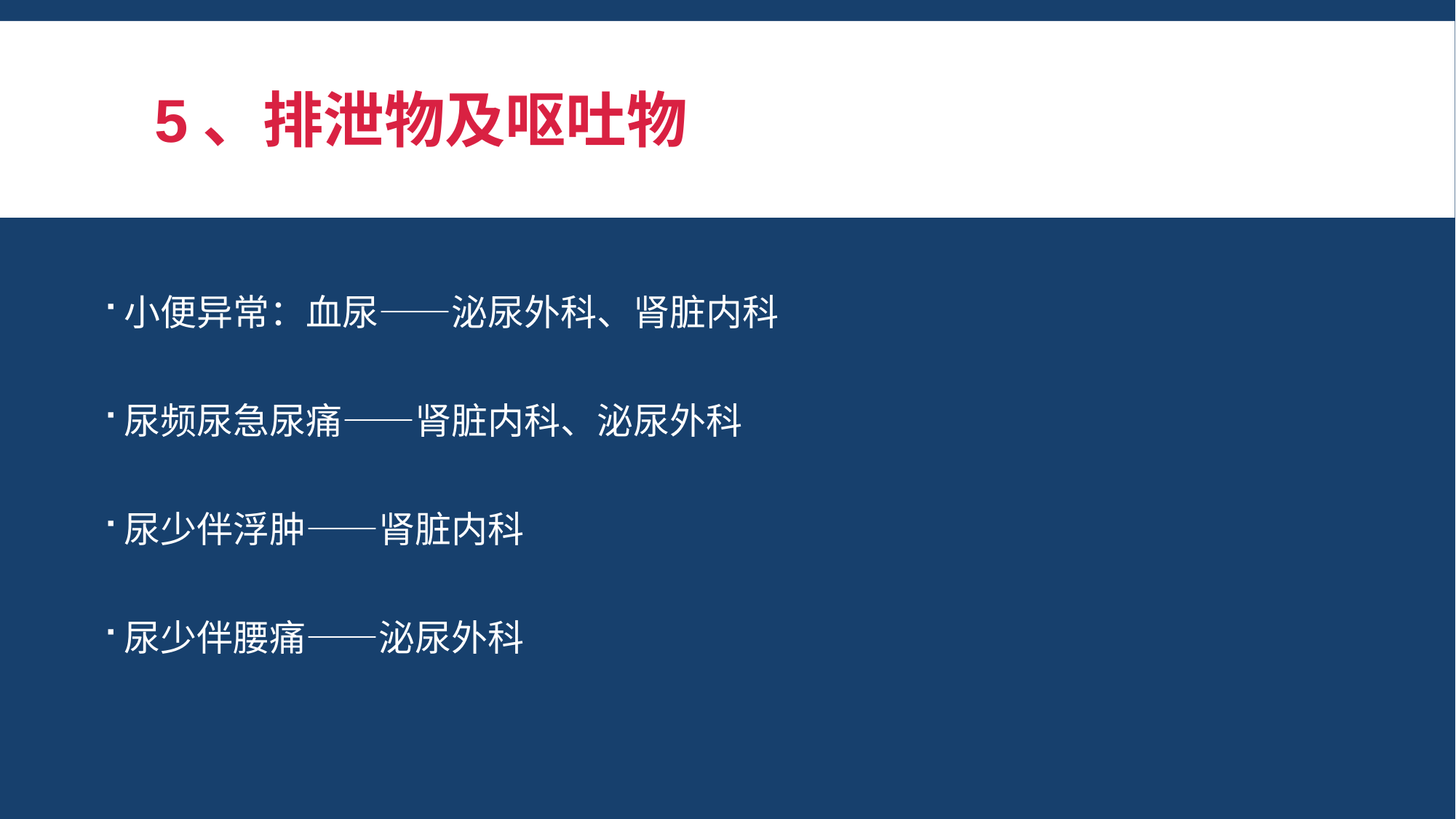

# 5、排泄物及呕吐物
小便异常：血尿——泌尿外科、肾脏内科
尿频尿急尿痛——肾脏内科、泌尿外科
尿少伴浮肿——肾脏内科
尿少伴腰痛——泌尿外科